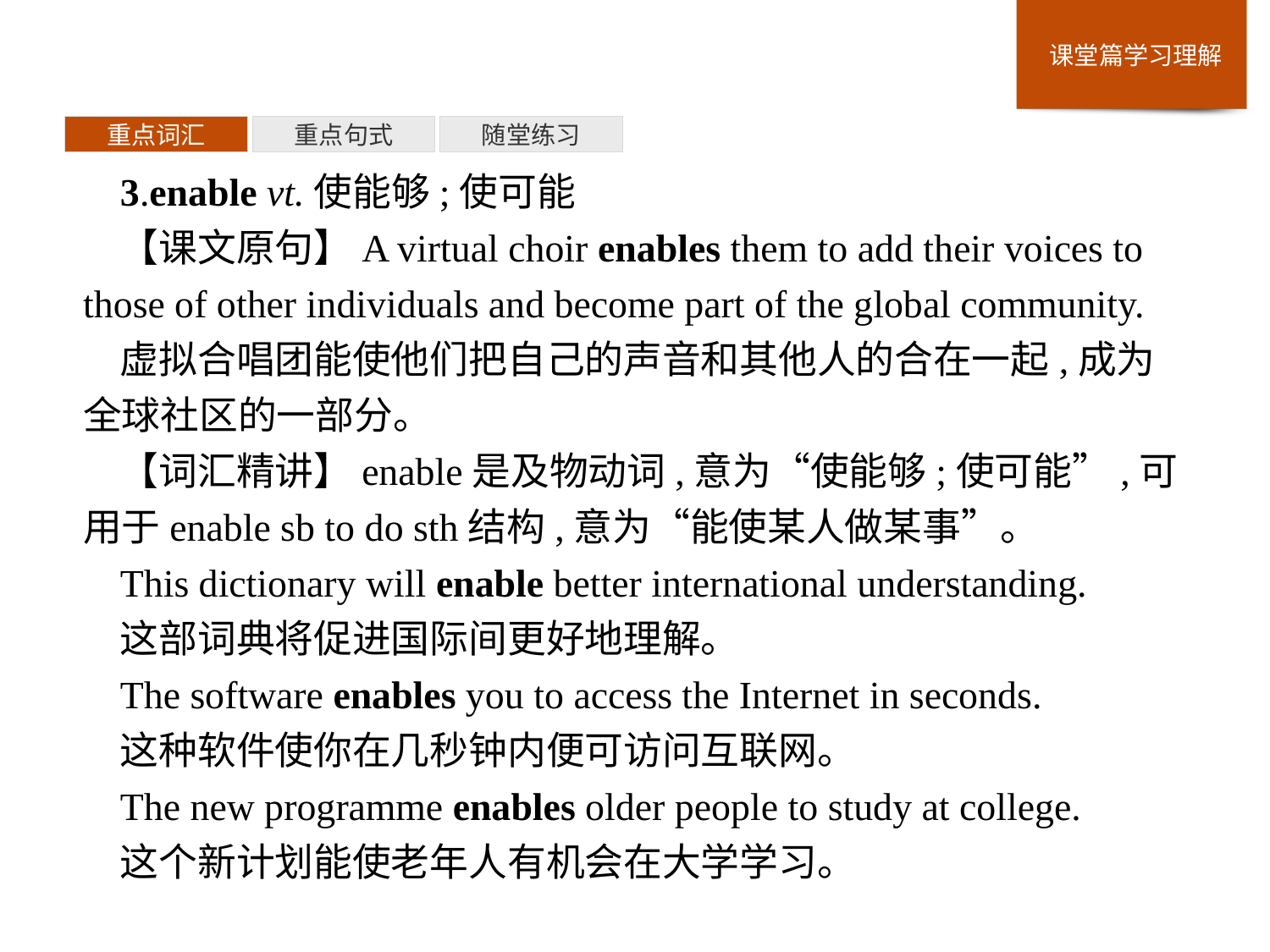

重点词汇
重点句式
随堂练习
3.enable vt.使能够;使可能
【课文原句】A virtual choir enables them to add their voices to those of other individuals and become part of the global community.
虚拟合唱团能使他们把自己的声音和其他人的合在一起,成为全球社区的一部分。
【词汇精讲】enable是及物动词,意为“使能够;使可能”,可用于enable sb to do sth结构,意为“能使某人做某事”。
This dictionary will enable better international understanding.
这部词典将促进国际间更好地理解。
The software enables you to access the Internet in seconds.
这种软件使你在几秒钟内便可访问互联网。
The new programme enables older people to study at college.
这个新计划能使老年人有机会在大学学习。